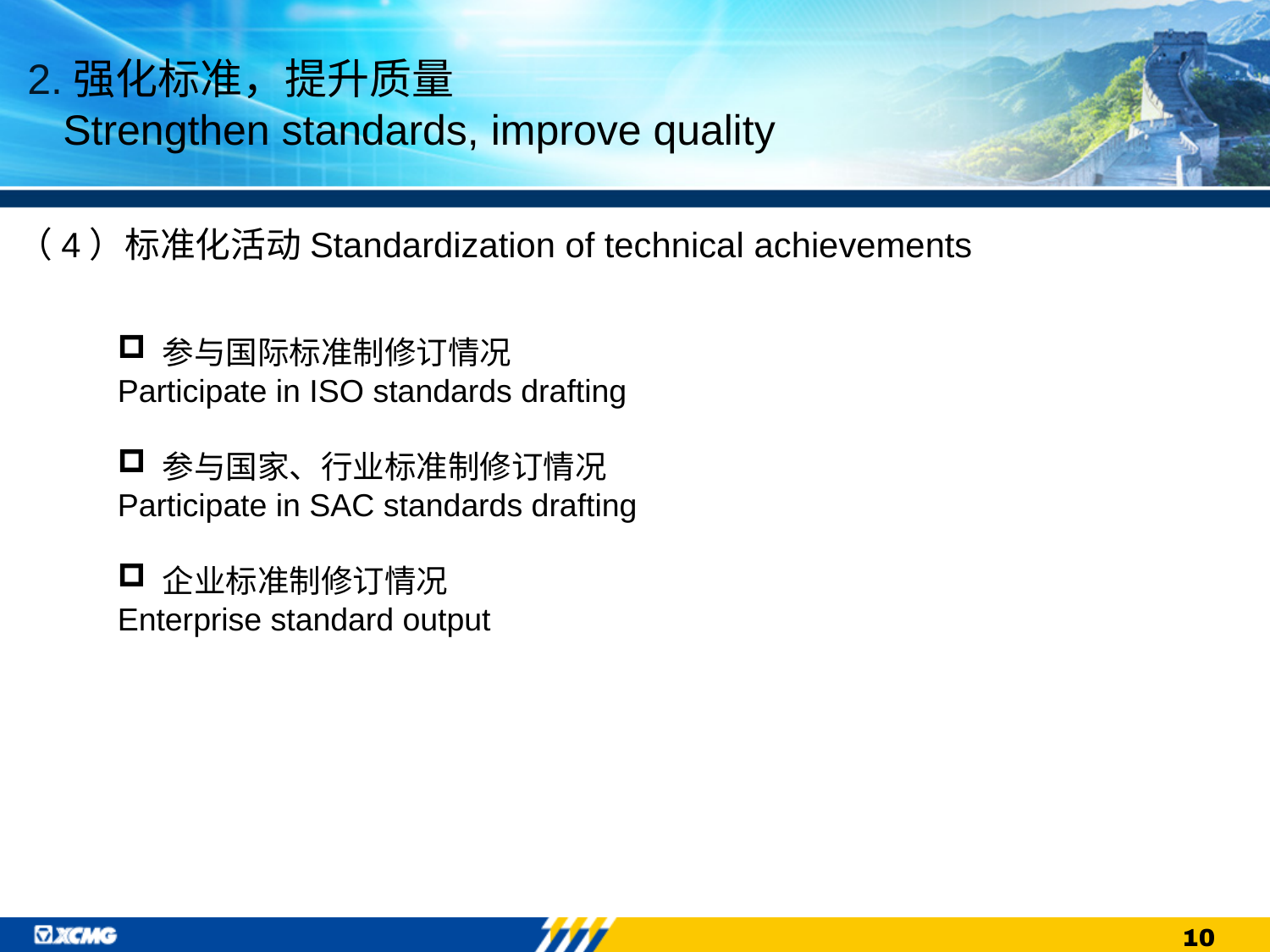

2.强化标准，提升质量
   Strengthen standards, improve quality
（4）标准化活动Standardization of technical achievements
 参与国际标准制修订情况
Participate in ISO standards drafting

 参与国家、行业标准制修订情况
Participate in SAC standards drafting

 企业标准制修订情况
Enterprise standard output